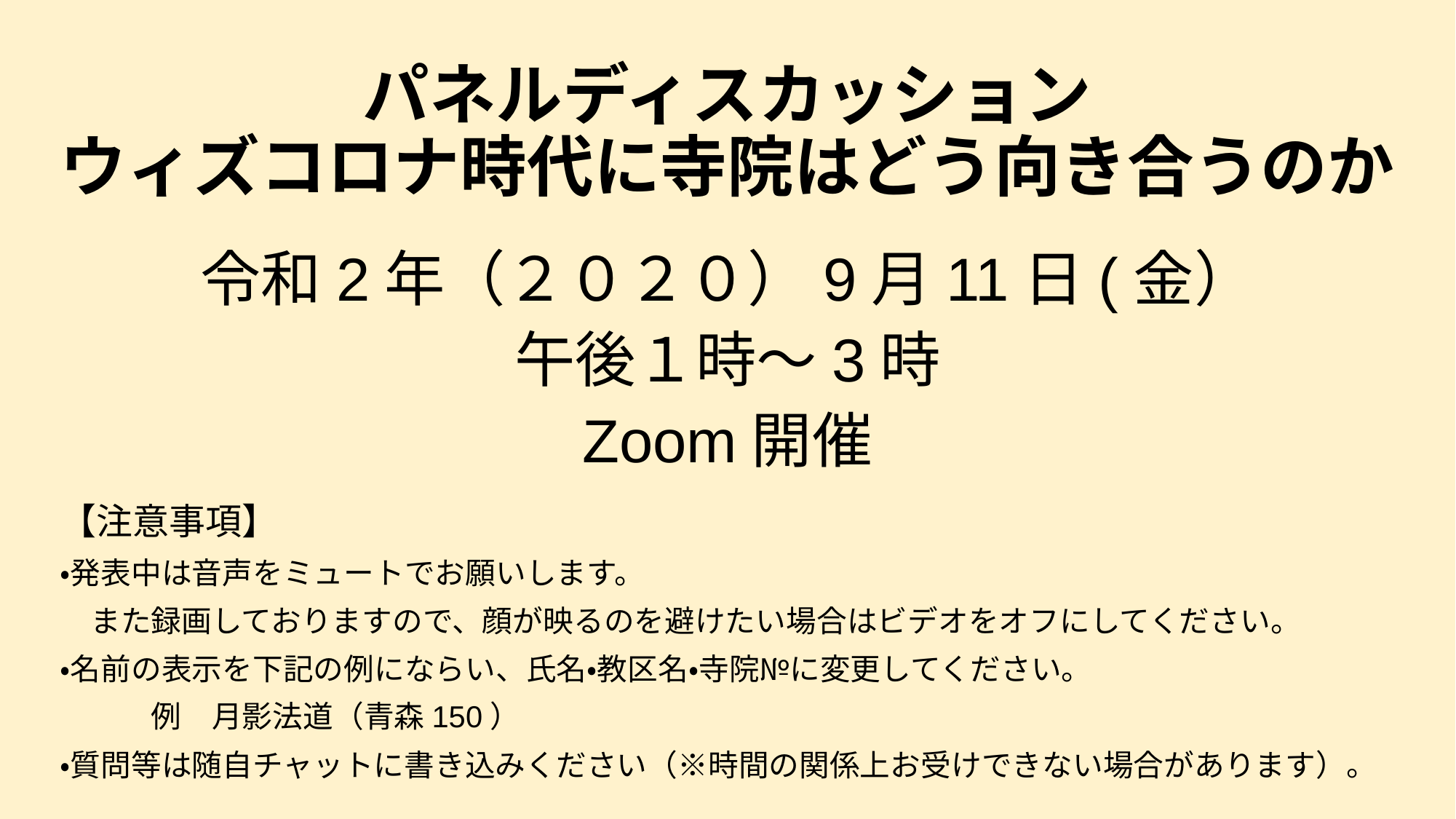

# パネルディスカッション ウィズコロナ時代に寺院はどう向き合うのか
令和2年（２０２０）9月11日(金）
午後１時～3時
Zoom開催
【注意事項】
・発表中は音声をミュートでお願いします。
　また録画しておりますので、顔が映るのを避けたい場合はビデオをオフにしてください。
・名前の表示を下記の例にならい、氏名・教区名・寺院№に変更してください。
　　　例　月影法道（青森150）
・質問等は随自チャットに書き込みください（※時間の関係上お受けできない場合があります）。